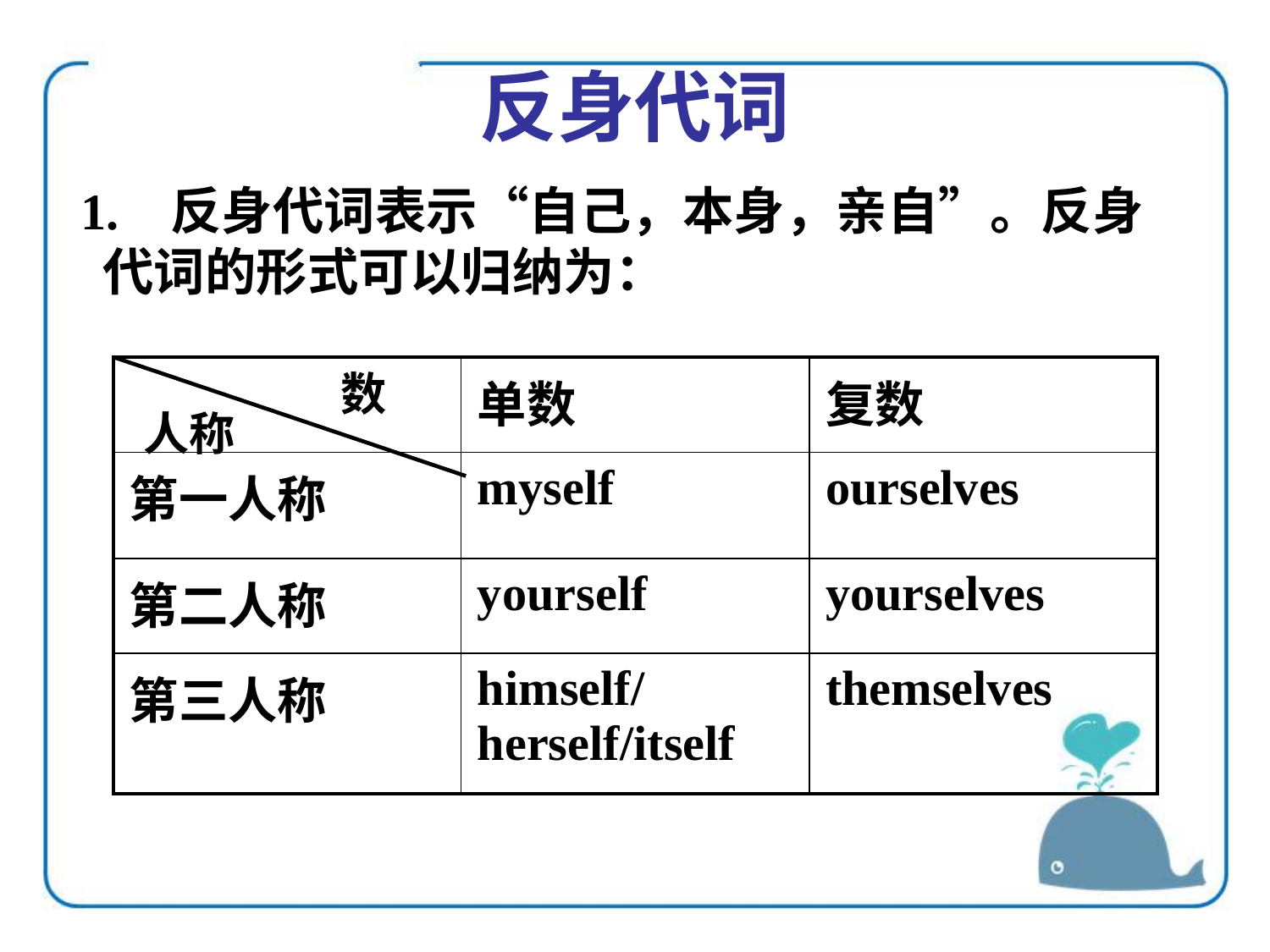

# 反身代词
  1.   反身代词表示“自己，本身，亲自”。反身代词的形式可以归纳为：
|  | 单数 | 复数 |
| --- | --- | --- |
| 第一人称 | myself | ourselves |
| 第二人称 | yourself | yourselves |
| 第三人称 | himself/herself/itself | themselves |

数
人称